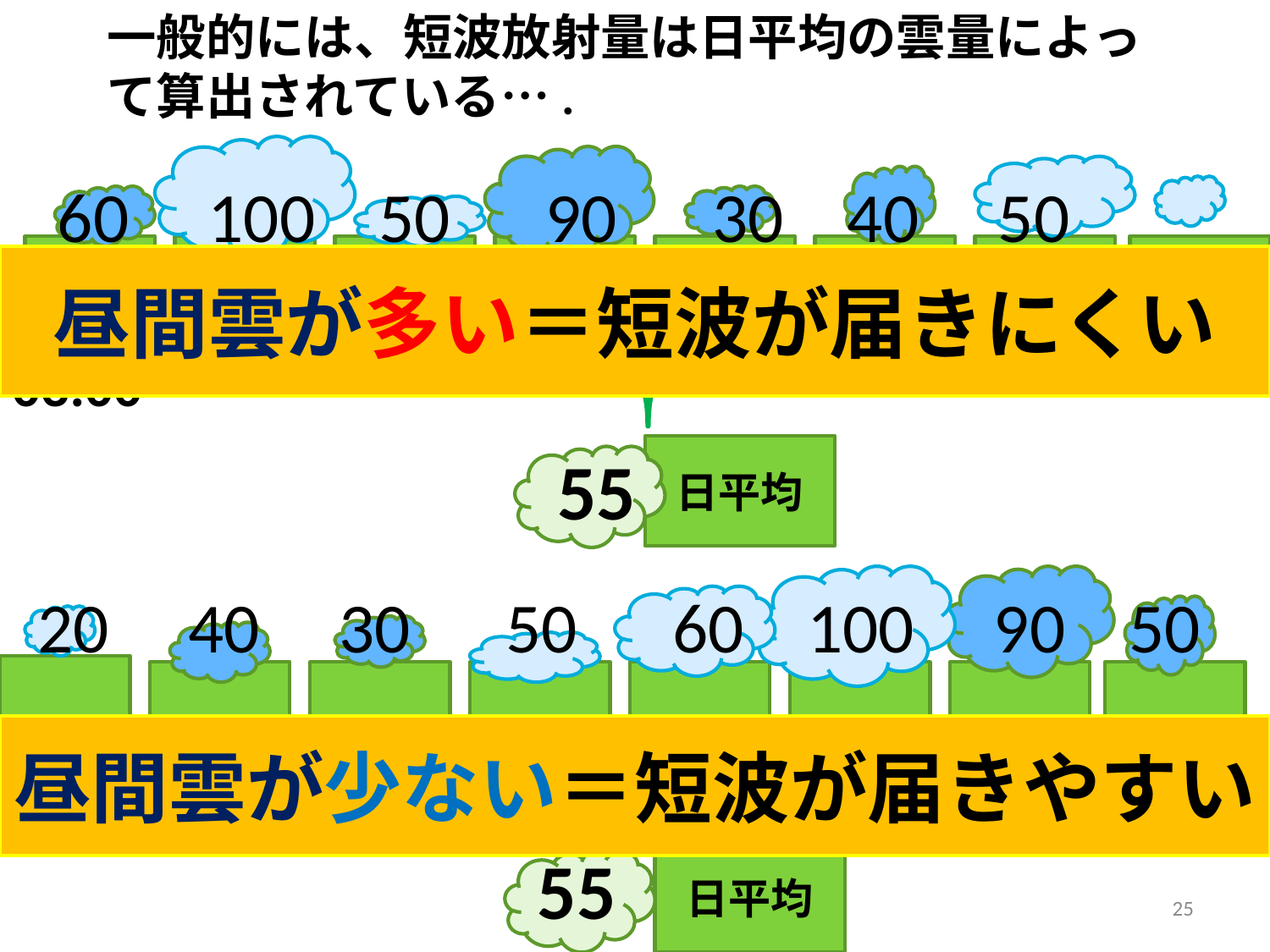

一般的には、短波放射量は日平均の雲量によって算出されている….

60     100    50      90      30    40     50    　20

昼間雲が多い＝短波が届きにくい
06:00　09:00 12:00　 15:00  18:00  21:00  00:00  03:00
55
日平均

20     40     30      50      60    100     90    50

06:00　09:00 12:00　 15:00  18:00  21:00  00:00  03:00
昼間雲が少ない＝短波が届きやすい
55
日平均

　25